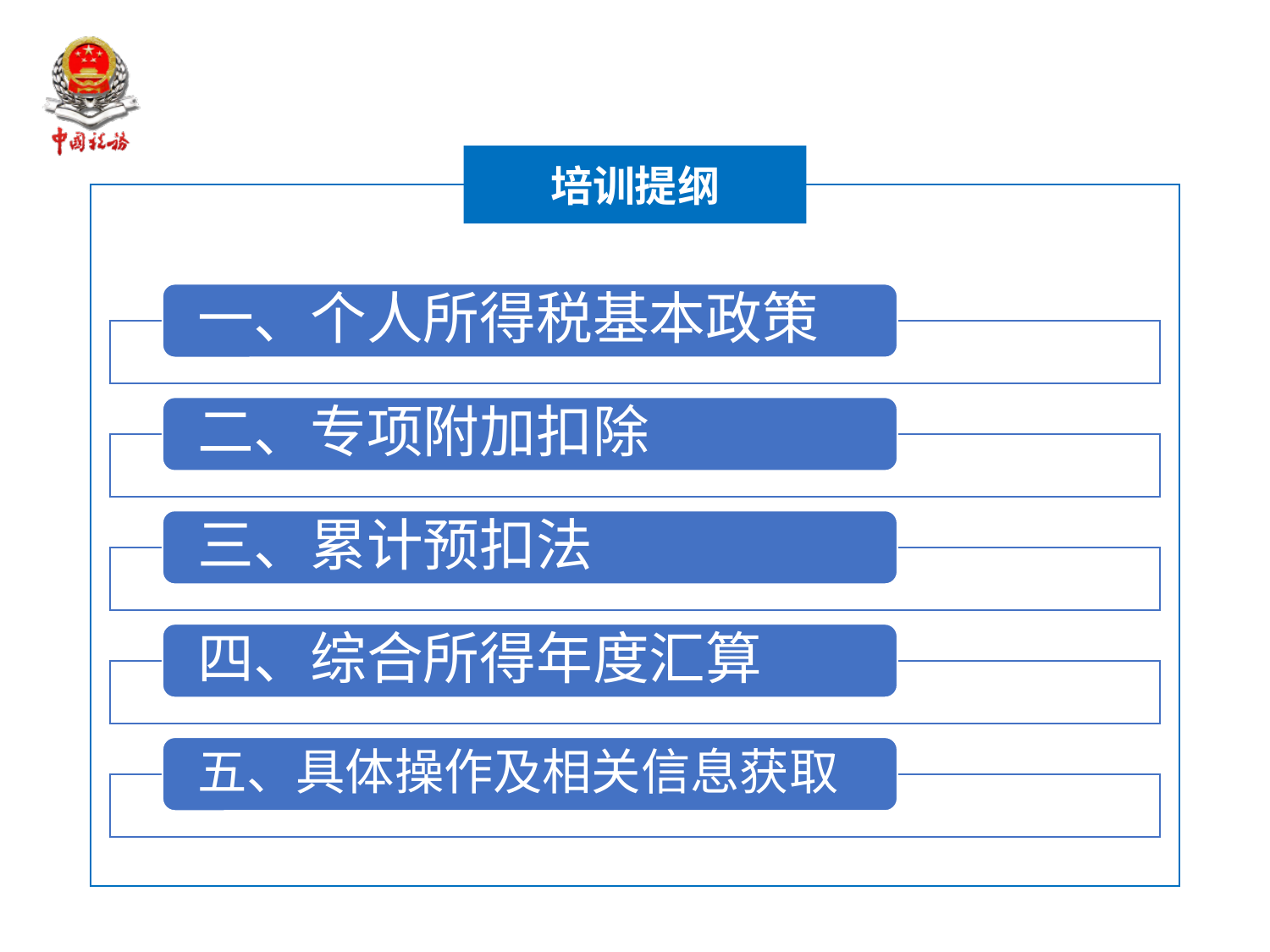

培训提纲

一、个人所得税基本政策
二、专项附加扣除
三、累计预扣法
四、综合所得年度汇算
五、具体操作及相关信息获取